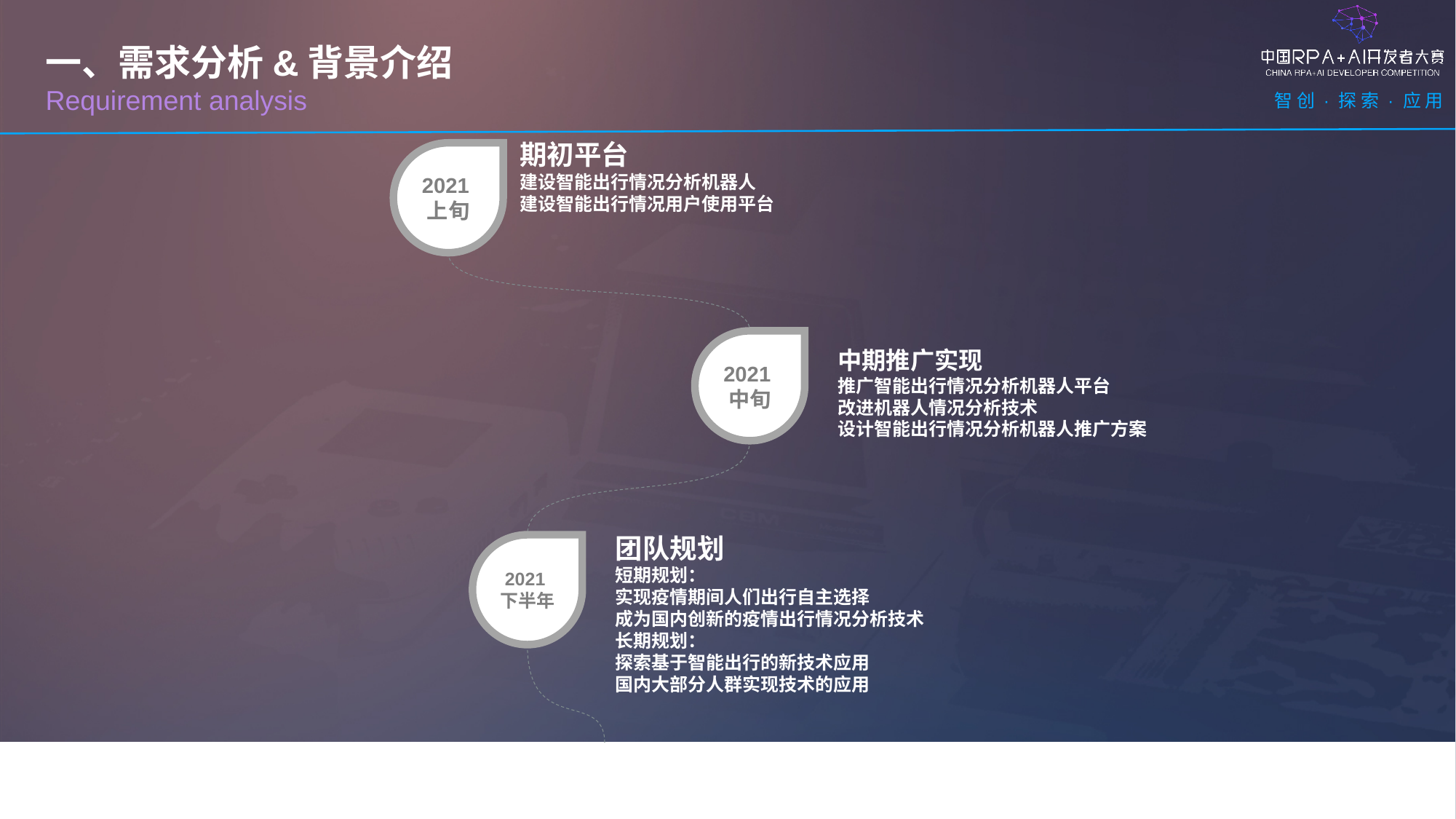

一、需求分析&背景介绍
Requirement analysis
期初平台
建设智能出行情况分析机器人
建设智能出行情况用户使用平台
2021上旬
2021中旬
中期推广实现
推广智能出行情况分析机器人平台
改进机器人情况分析技术
设计智能出行情况分析机器人推广方案
团队规划
短期规划：
实现疫情期间人们出行自主选择
成为国内创新的疫情出行情况分析技术
长期规划：
探索基于智能出行的新技术应用
国内大部分人群实现技术的应用

2021下半年